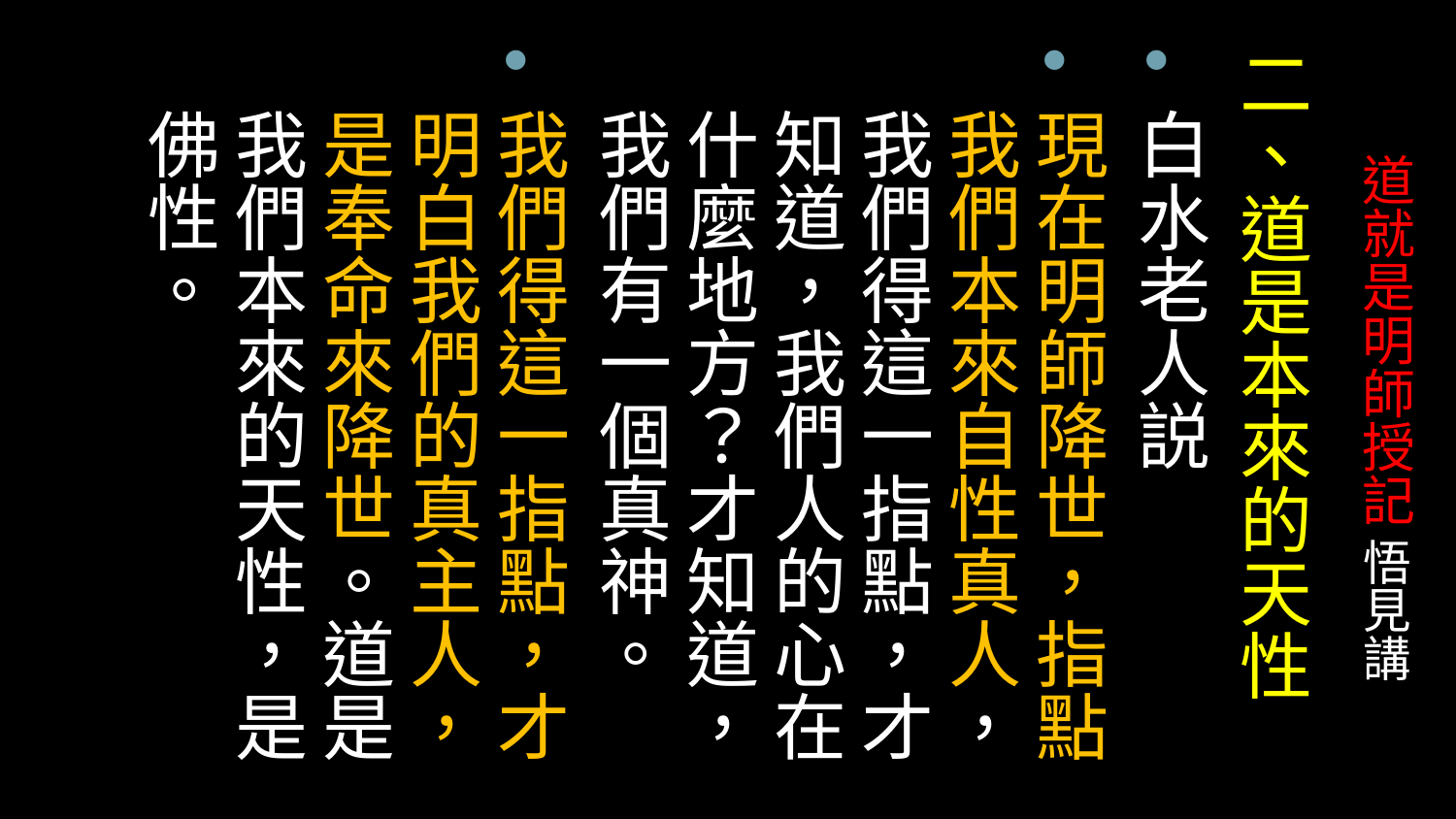

二、道是本來的天性
白水老人説
現在明師降世，指點我們本來自性真人，我們得這一指點，才知道，我們人的心在什麼地方？才知道，我們有一個真神。
我們得這一指點，才明白我們的真主人，是奉命來降世。道是我們本來的天性，是佛性。

# 道就是明師授記 悟見講